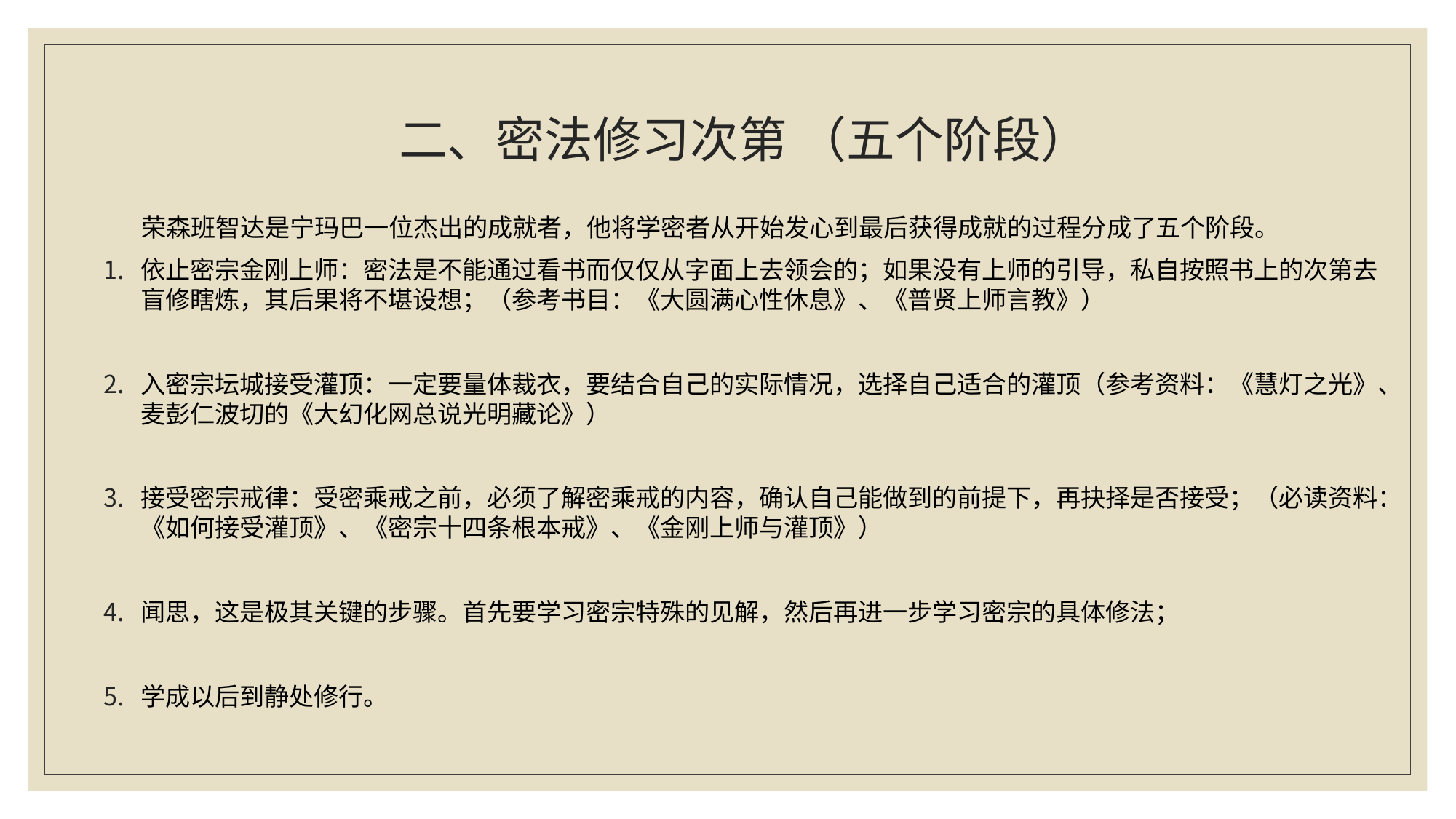

# 二、密法修习次第 （五个阶段）
      荣森班智达是宁玛巴一位杰出的成就者，他将学密者从开始发心到最后获得成就的过程分成了五个阶段。
依止密宗金刚上师：密法是不能通过看书而仅仅从字面上去领会的；如果没有上师的引导，私自按照书上的次第去盲修瞎炼，其后果将不堪设想；（参考书目：《大圆满心性休息》、《普贤上师言教》）

入密宗坛城接受灌顶：一定要量体裁衣，要结合自己的实际情况，选择自己适合的灌顶（参考资料：《慧灯之光》、麦彭仁波切的《大幻化网总说光明藏论》）

接受密宗戒律：受密乘戒之前，必须了解密乘戒的内容，确认自己能做到的前提下，再抉择是否接受；（必读资料：《如何接受灌顶》、《密宗十四条根本戒》、《金刚上师与灌顶》）

闻思，这是极其关键的步骤。首先要学习密宗特殊的见解，然后再进一步学习密宗的具体修法；

学成以后到静处修行。